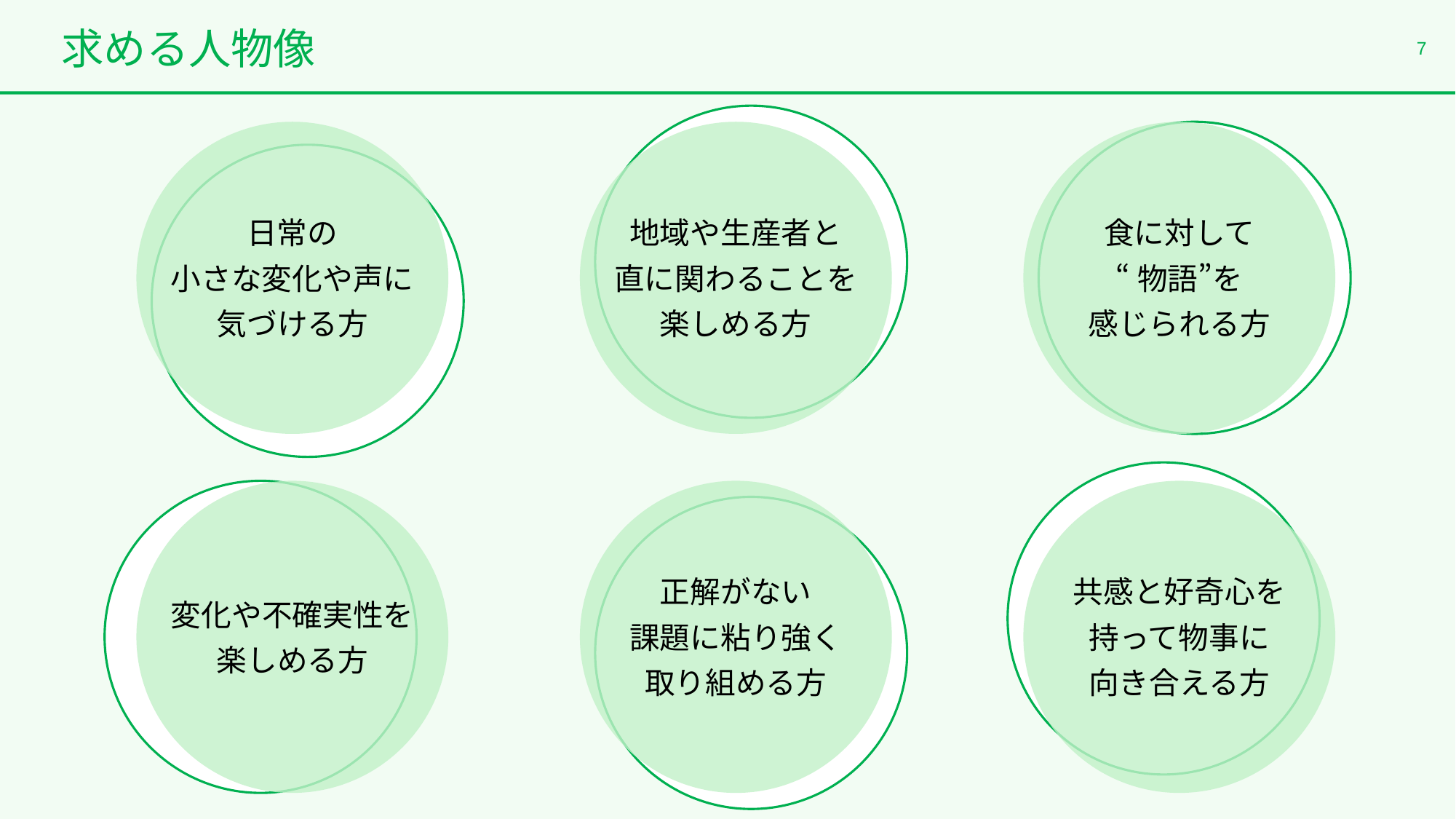

求める人物像
7

地域や生産者と
直に関わることを
楽しめる方
食に対して
“物語”を
感じられる方

日常の
小さな変化や声に
気づける方

共感と好奇心を
持って物事に
向き合える方

変化や不確実性を
楽しめる方
正解がない
課題に粘り強く
取り組める方